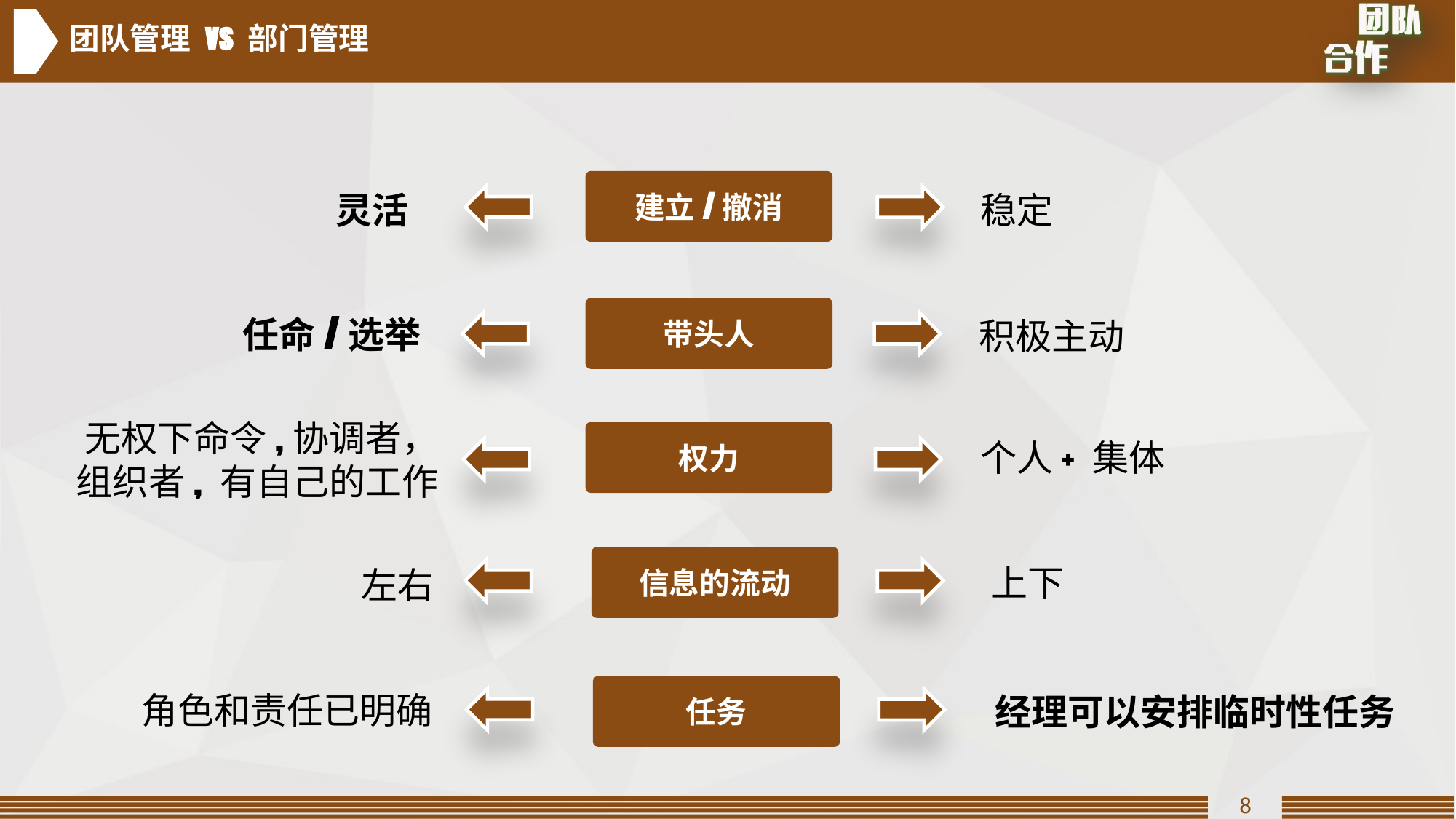

团队管理 vs 部门管理
建立/撤消
灵活
稳定

带头人
任命/选举
积极主动

无权下命令,协调者，组织者, 有自己的工作
权力
个人+ 集体

信息的流动
上下
左右

任务
角色和责任已明确
经理可以安排临时性任务

8